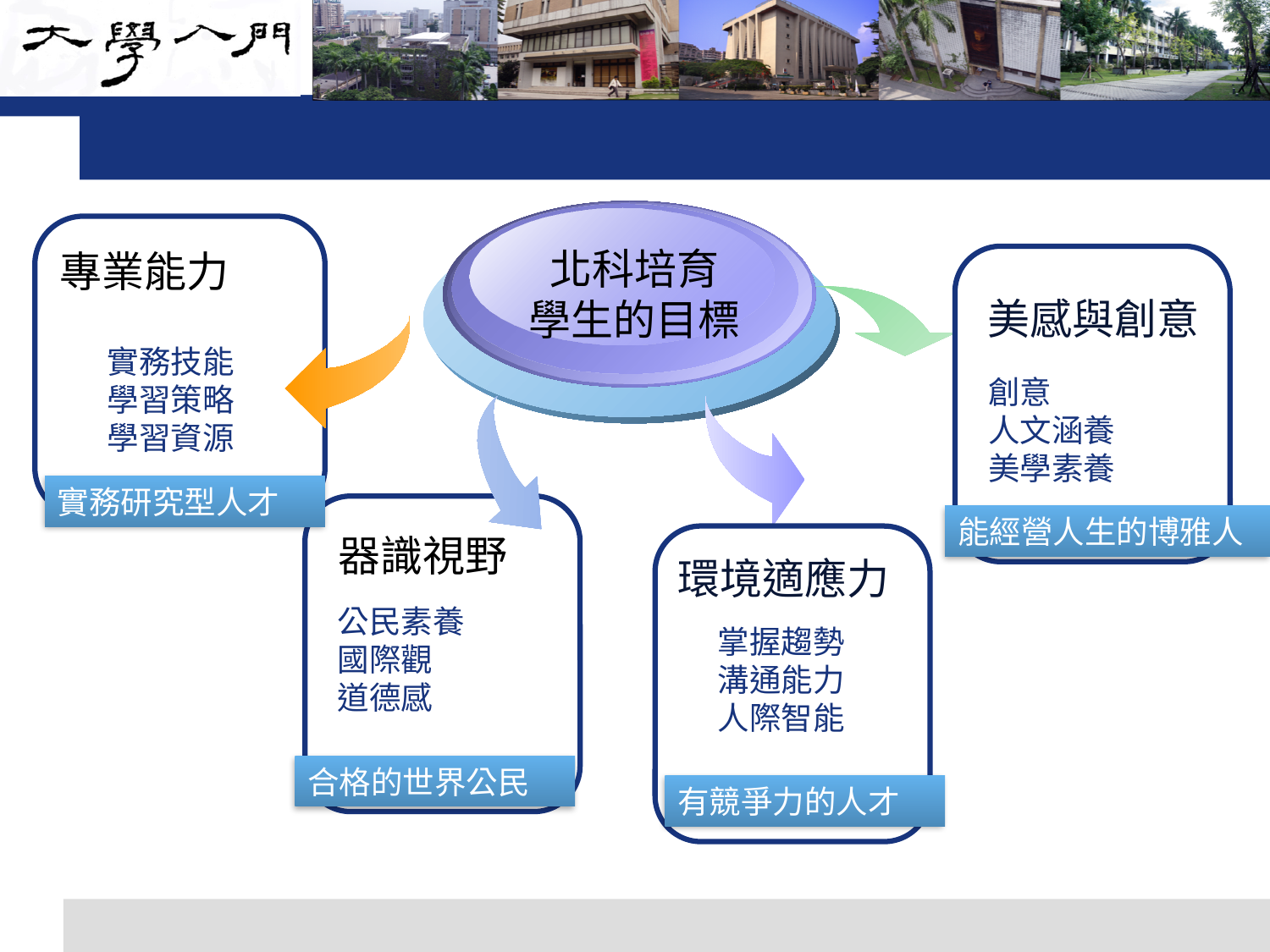

北科培育
學生的目標

專業能力

美感與創意

實務技能學習策略學習資源
創意
人文涵養
美學素養

實務研究型人才

器識視野
能經營人生的博雅人

環境適應力
公民素養
國際觀
道德感
掌握趨勢溝通能力
人際智能
合格的世界公民
有競爭力的人才